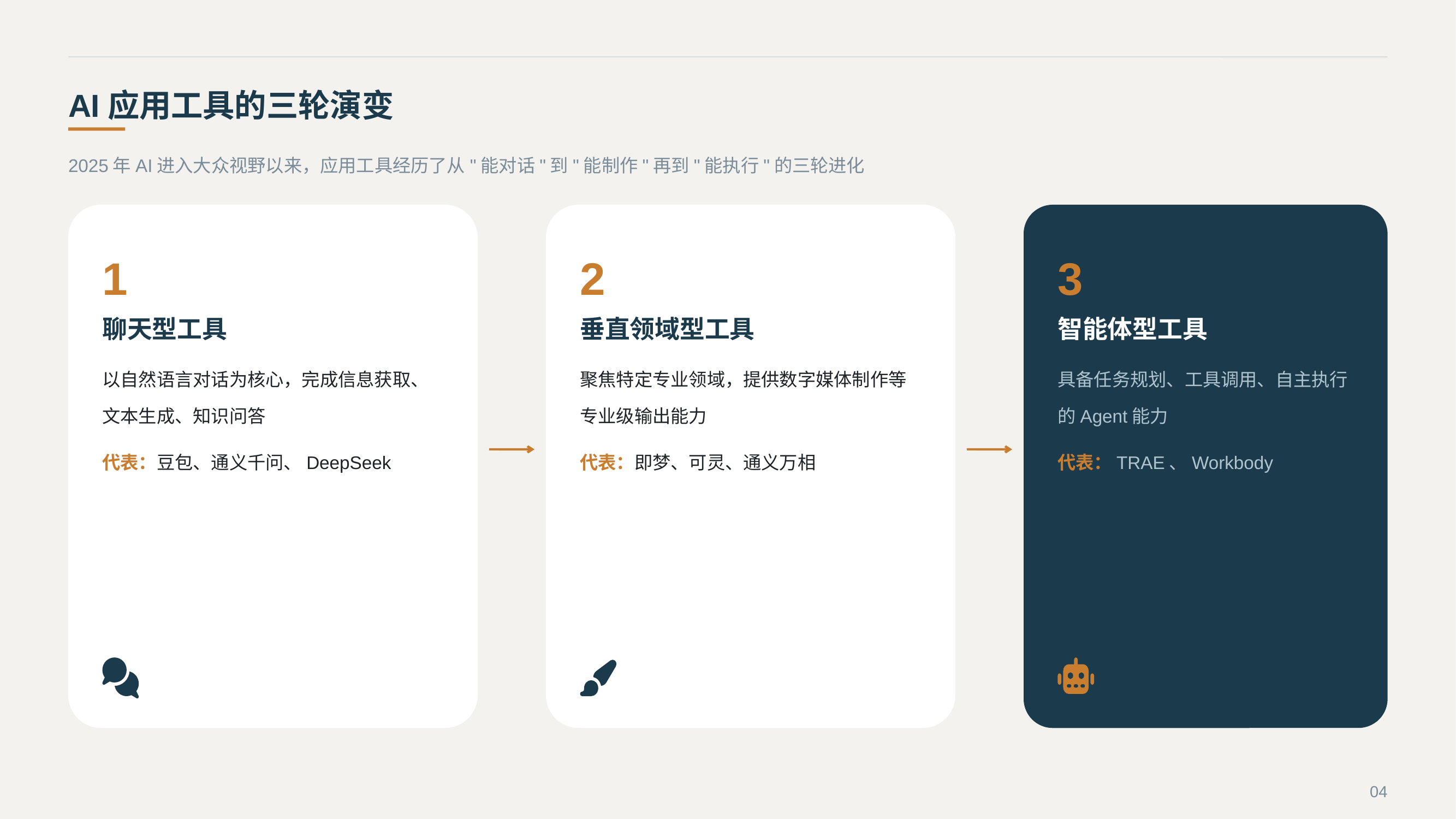

AI应用工具的三轮演变

2025年AI进入大众视野以来，应用工具经历了从"能对话"到"能制作"再到"能执行"的三轮进化

1
2
3
聊天型工具
垂直领域型工具
智能体型工具
以自然语言对话为核心，完成信息获取、文本生成、知识问答
代表：豆包、通义千问、DeepSeek
聚焦特定专业领域，提供数字媒体制作等专业级输出能力
代表：即梦、可灵、通义万相
具备任务规划、工具调用、自主执行的Agent能力
代表：TRAE、Workbody

04